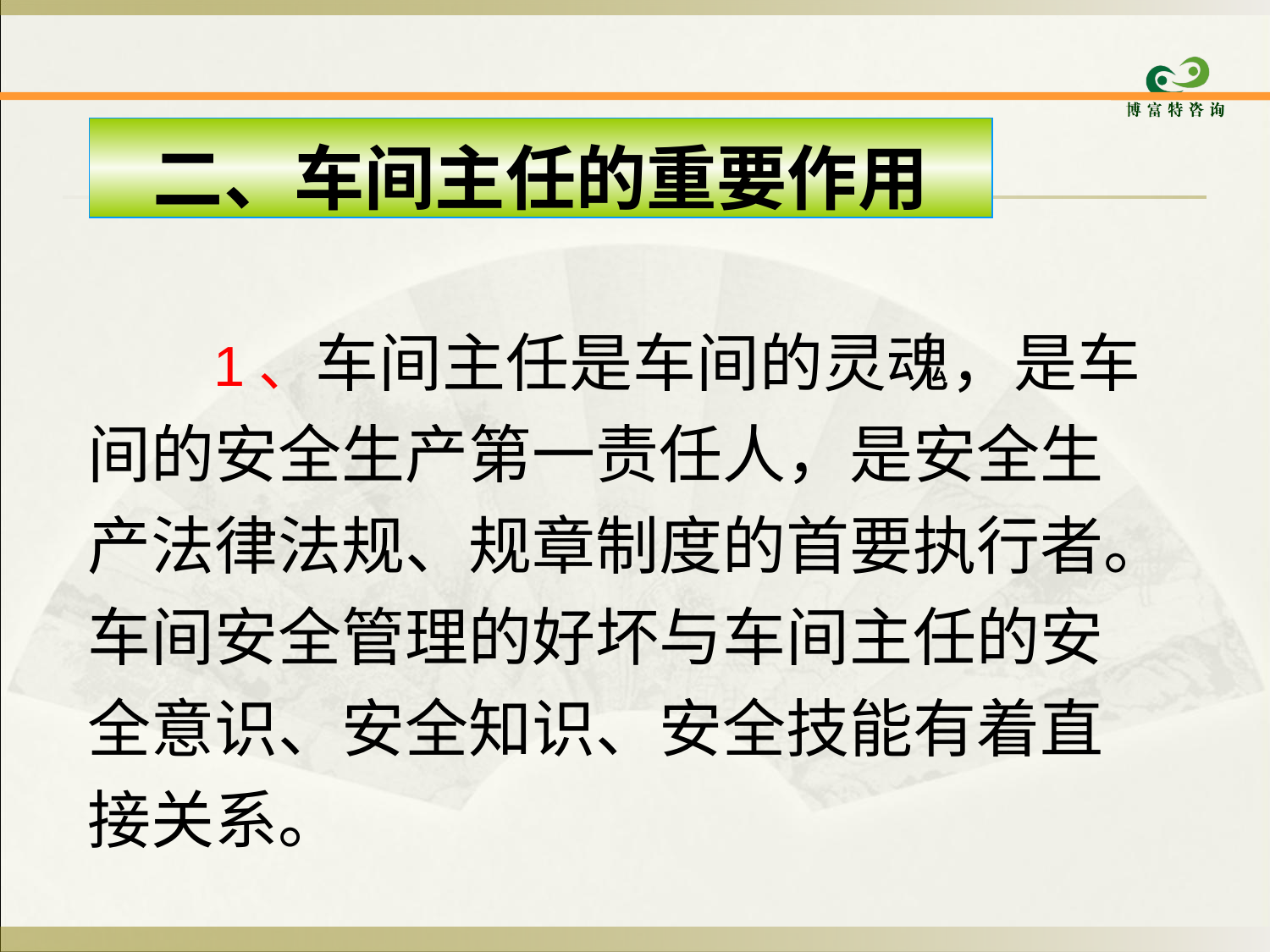

二、车间主任的重要作用
　　1、车间主任是车间的灵魂，是车间的安全生产第一责任人，是安全生产法律法规、规章制度的首要执行者。车间安全管理的好坏与车间主任的安全意识、安全知识、安全技能有着直接关系。
14